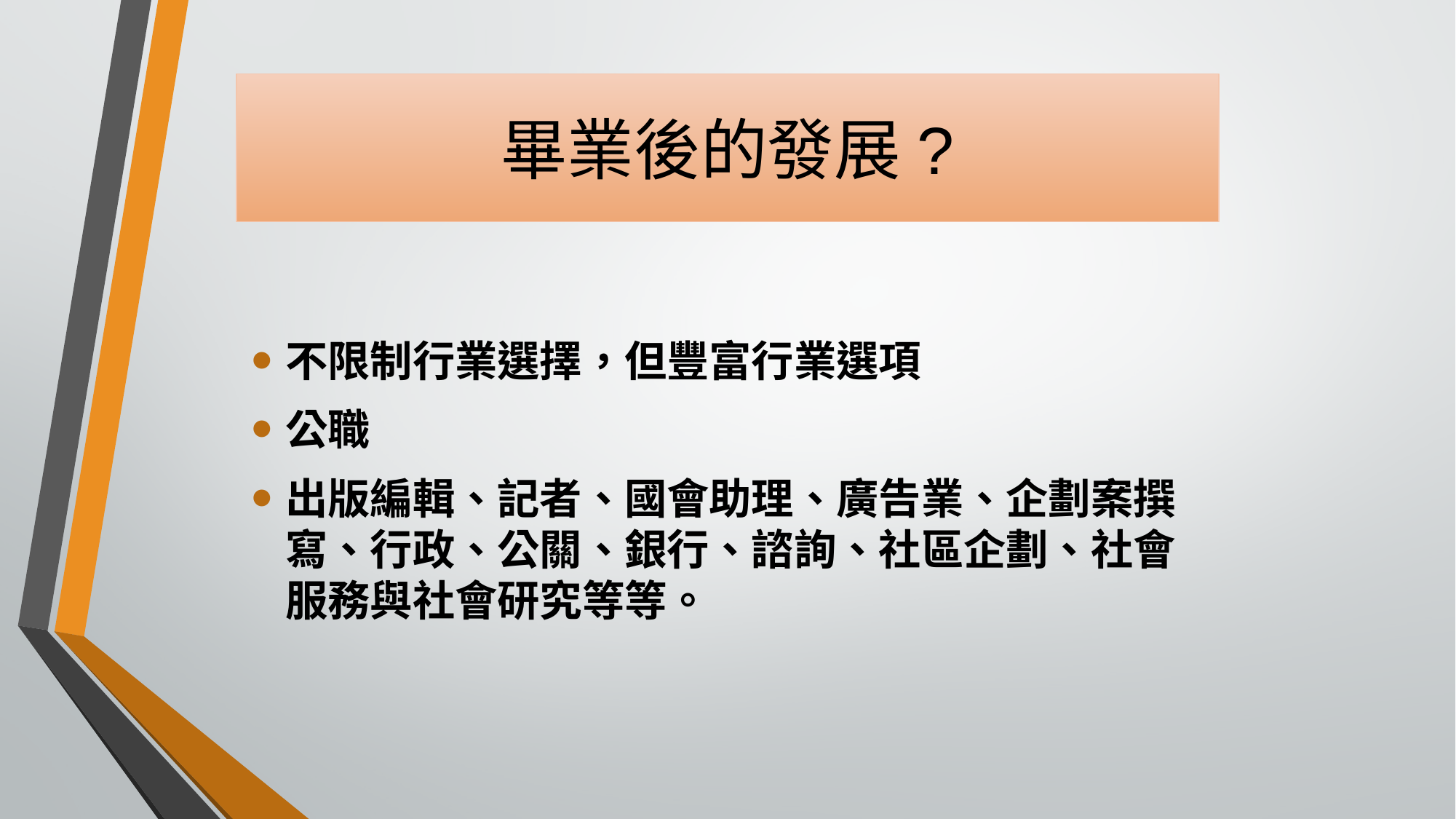

# 畢業後的發展?
不限制行業選擇，但豐富行業選項
公職
出版編輯、記者、國會助理、廣告業、企劃案撰寫、行政、公關、銀行、諮詢、社區企劃、社會服務與社會研究等等。